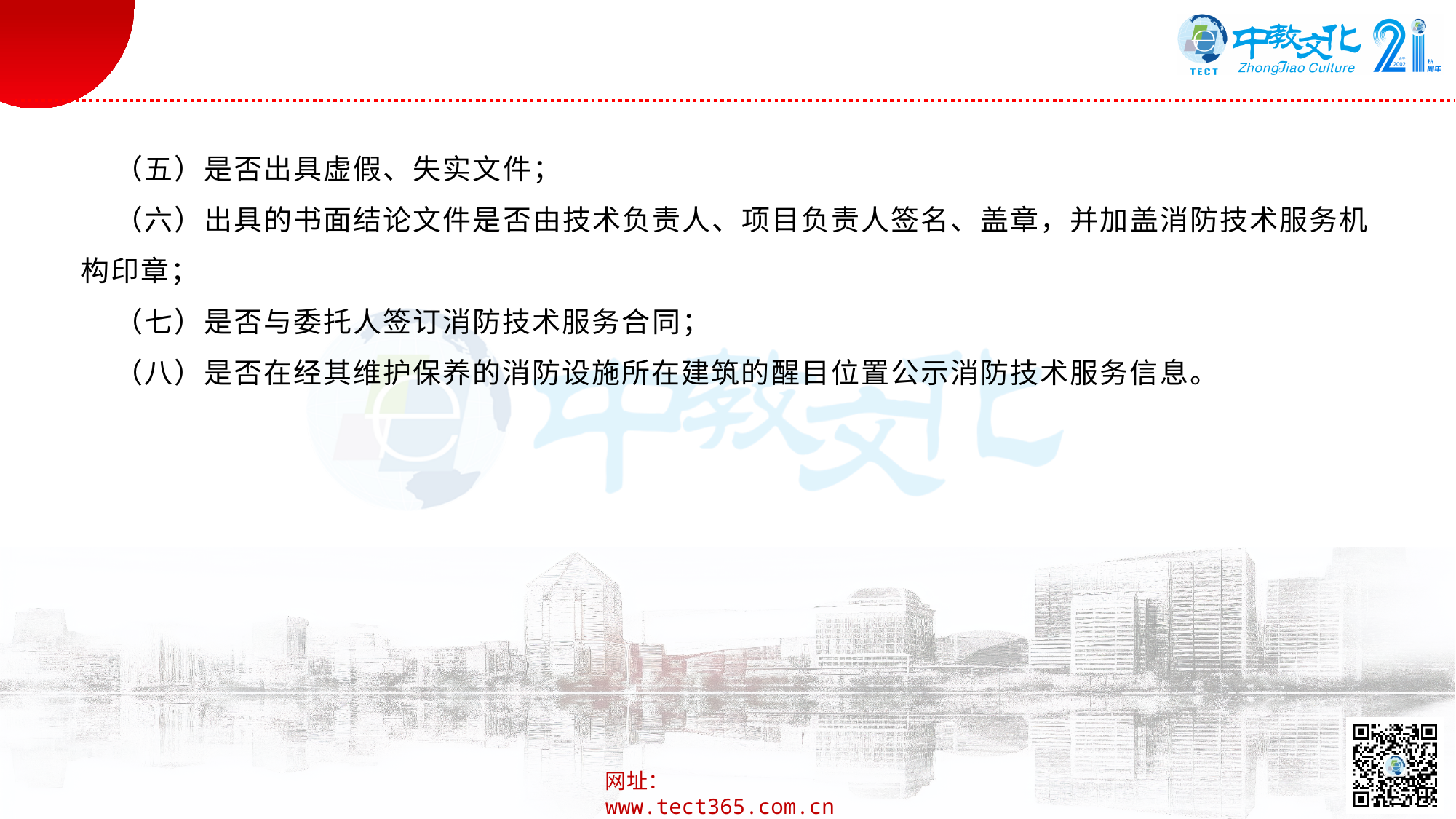

（五）是否出具虚假、失实文件；
（六）出具的书面结论文件是否由技术负责人、项目负责人签名、盖章，并加盖消防技术服务机构印章；
（七）是否与委托人签订消防技术服务合同；
（八）是否在经其维护保养的消防设施所在建筑的醒目位置公示消防技术服务信息。